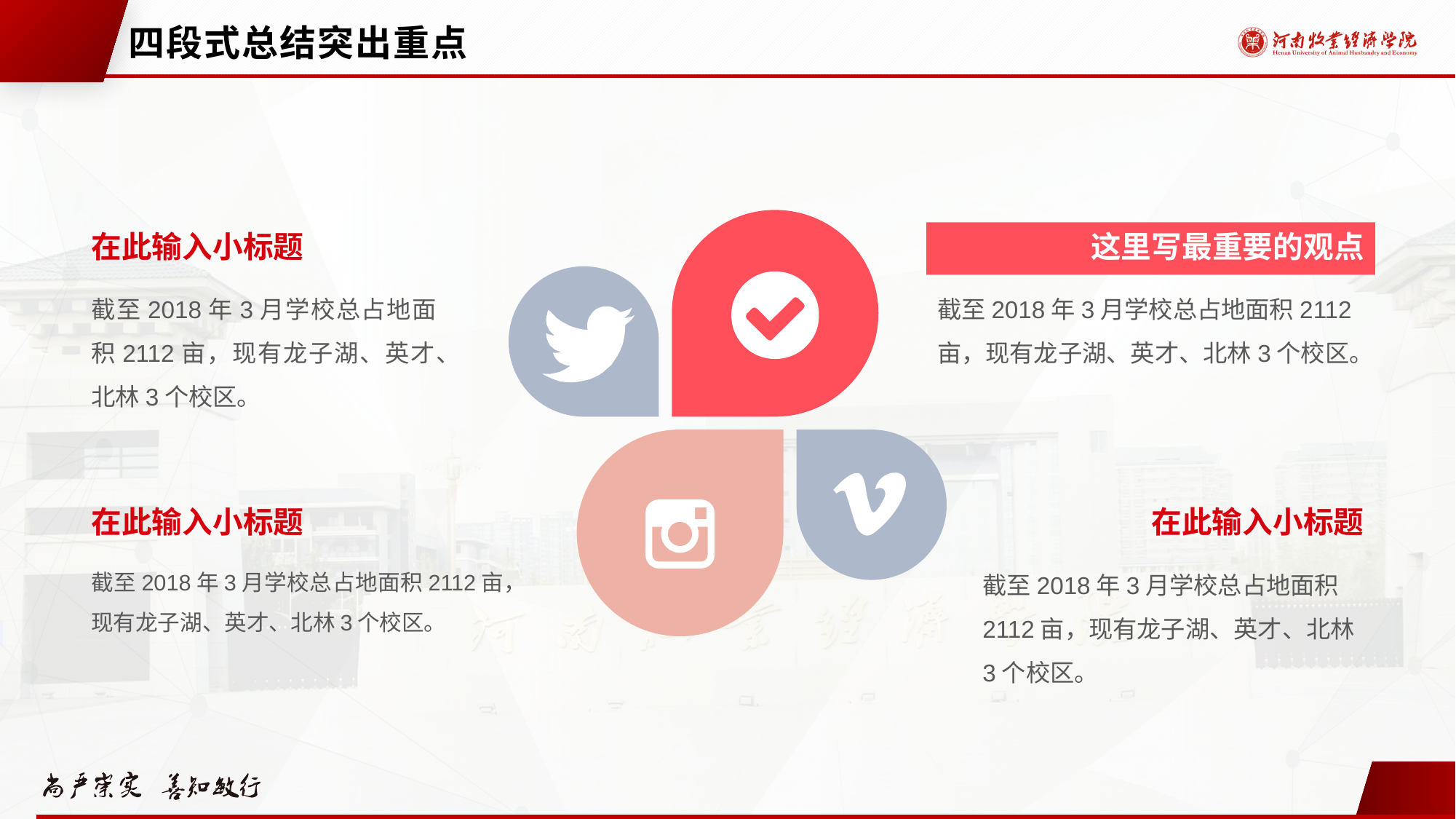

# 四段式总结突出重点

在此输入小标题
截至2018年3月学校总占地面积2112亩，现有龙子湖、英才、北林3个校区。
这里写最重要的观点
截至2018年3月学校总占地面积2112亩，现有龙子湖、英才、北林3个校区。
在此输入小标题
截至2018年3月学校总占地面积2112亩，现有龙子湖、英才、北林3个校区。
在此输入小标题
截至2018年3月学校总占地面积2112亩，现有龙子湖、英才、北林3个校区。
40